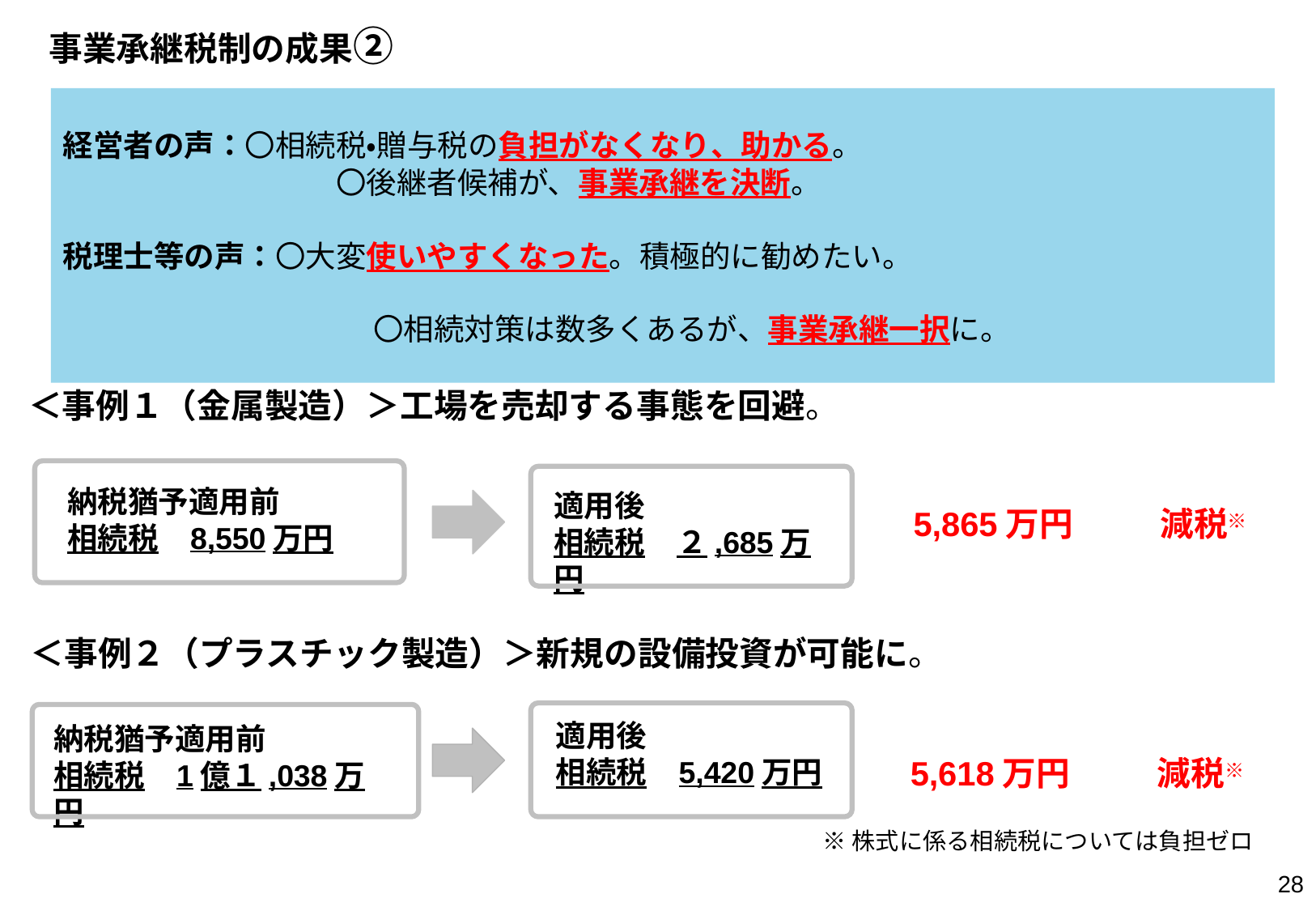

# 事業承継税制の成果②

経営者の声：〇相続税・贈与税の負担がなくなり、助かる。
　　　　　　　　　〇後継者候補が、事業承継を決断。

税理士等の声：〇大変使いやすくなった。積極的に勧めたい。
　　　　　　　　　　 〇相続対策は数多くあるが、事業承継一択に。

＜事例１（金属製造）＞工場を売却する事態を回避。

納税猶予適用前
相続税	8,550万円
適用後
相続税	２,685万円

5,865万円	減税※
＜事例２（プラスチック製造）＞新規の設備投資が可能に。

適用後
相続税	5,420万円
納税猶予適用前
相続税	1億１,038万円

5,618万円	減税※
※株式に係る相続税については負担ゼロ
28